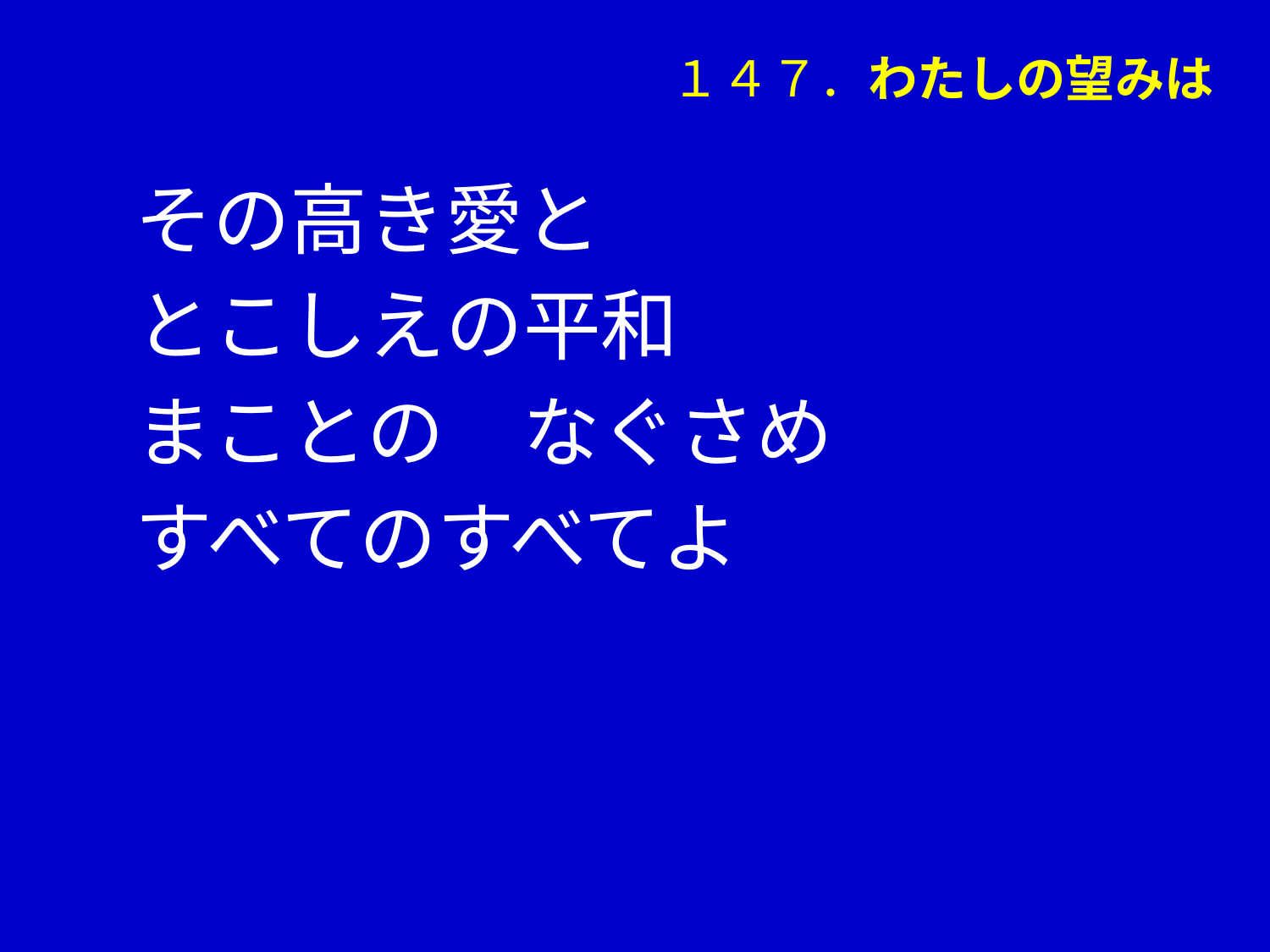

# １４７．わたしの望みは

　その高き愛と
　とこしえの平和
　まことの　なぐさめ
　すべてのすべてよ